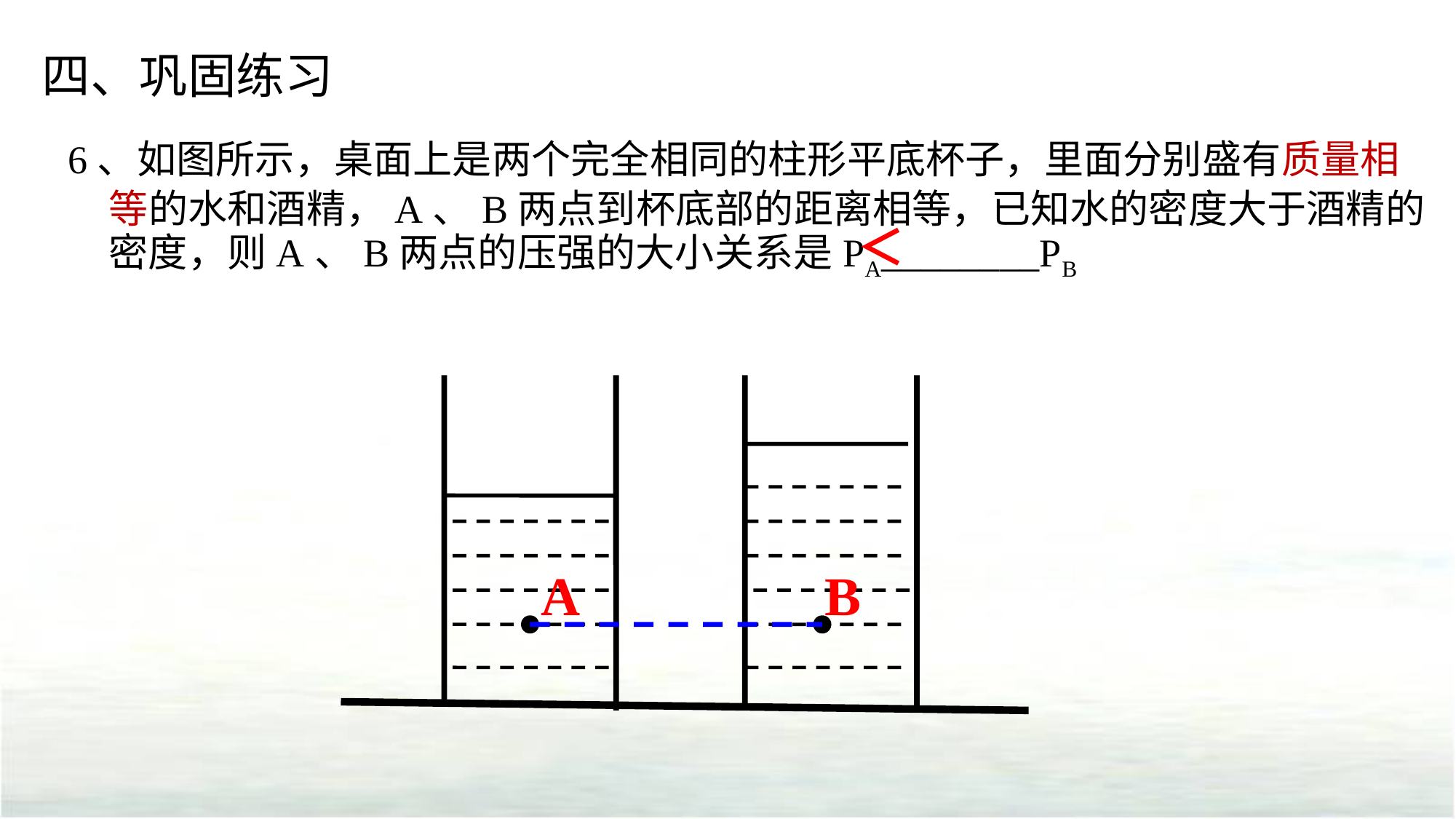

四、巩固练习
6、如图所示，桌面上是两个完全相同的柱形平底杯子，里面分别盛有质量相等的水和酒精，A、B两点到杯底部的距离相等，已知水的密度大于酒精的密度，则A、B两点的压强的大小关系是PA________PB
＜

A

B